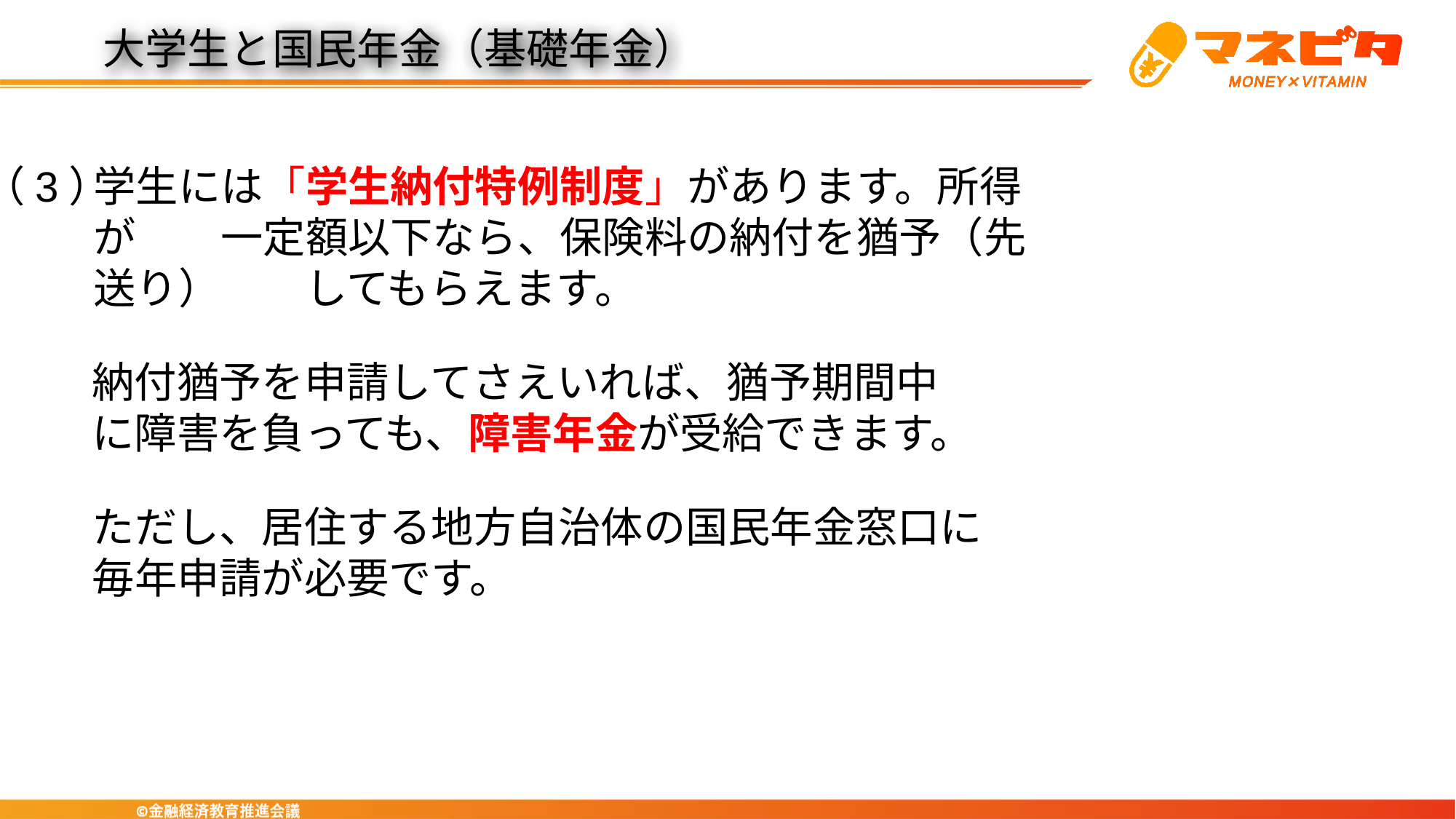

大学生と国民年金（基礎年金）
（3）
学生には「学生納付特例制度」があります。所得が　　一定額以下なら、保険料の納付を猶予（先送り）　　してもらえます。
納付猶予を申請してさえいれば、猶予期間中に障害を負っても、障害年金が受給できます。
ただし、居住する地方自治体の国民年金窓口に毎年申請が必要です。